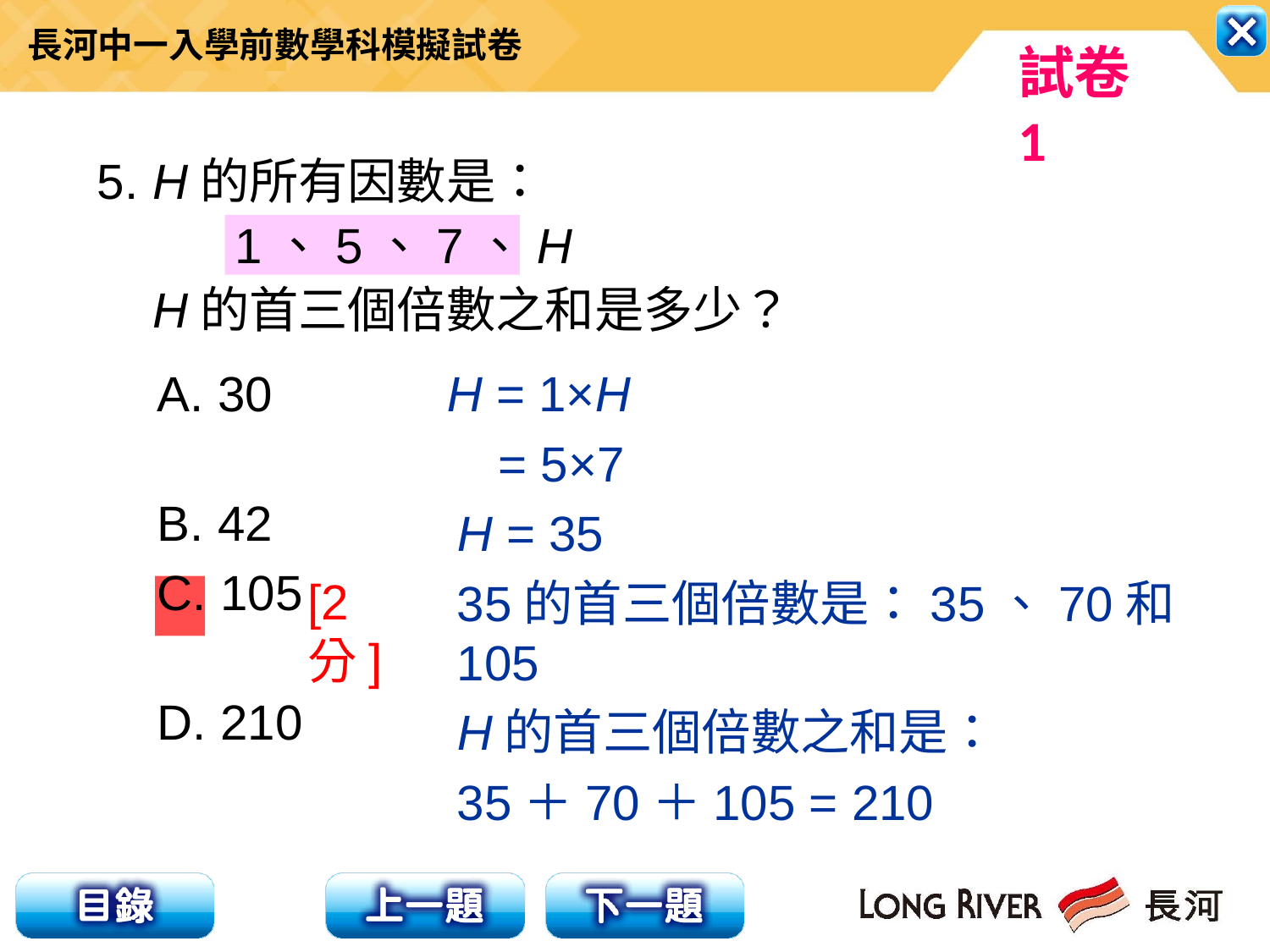

5. H的所有因數是：
          1、5、7、H
    H的首三個倍數之和是多少？

A. 30
B. 42
C. 105
D. 210
H = 1×H
   = 5×7
H = 35
35的首三個倍數是：35、70和105
H的首三個倍數之和是：
35＋70＋105 = 210
[2分]